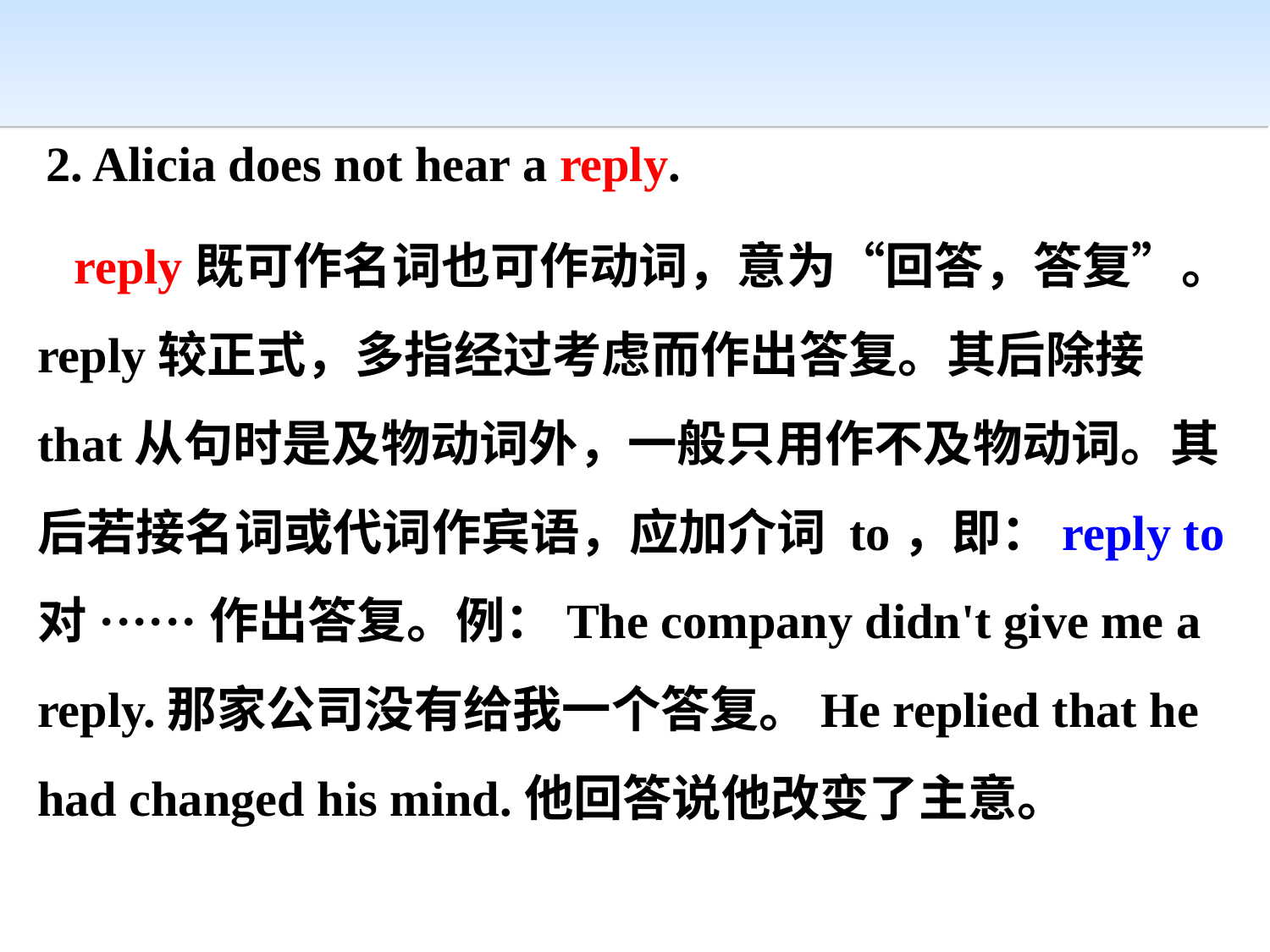

2. Alicia does not hear a reply.
   reply既可作名词也可作动词，意为“回答，答复”。reply较正式，多指经过考虑而作出答复。其后除接 that从句时是及物动词外，一般只用作不及物动词。其后若接名词或代词作宾语，应加介词 to，即：reply to对······作出答复。例：The company didn't give me a reply.那家公司没有给我一个答复。He replied that he had changed his mind.他回答说他改变了主意。